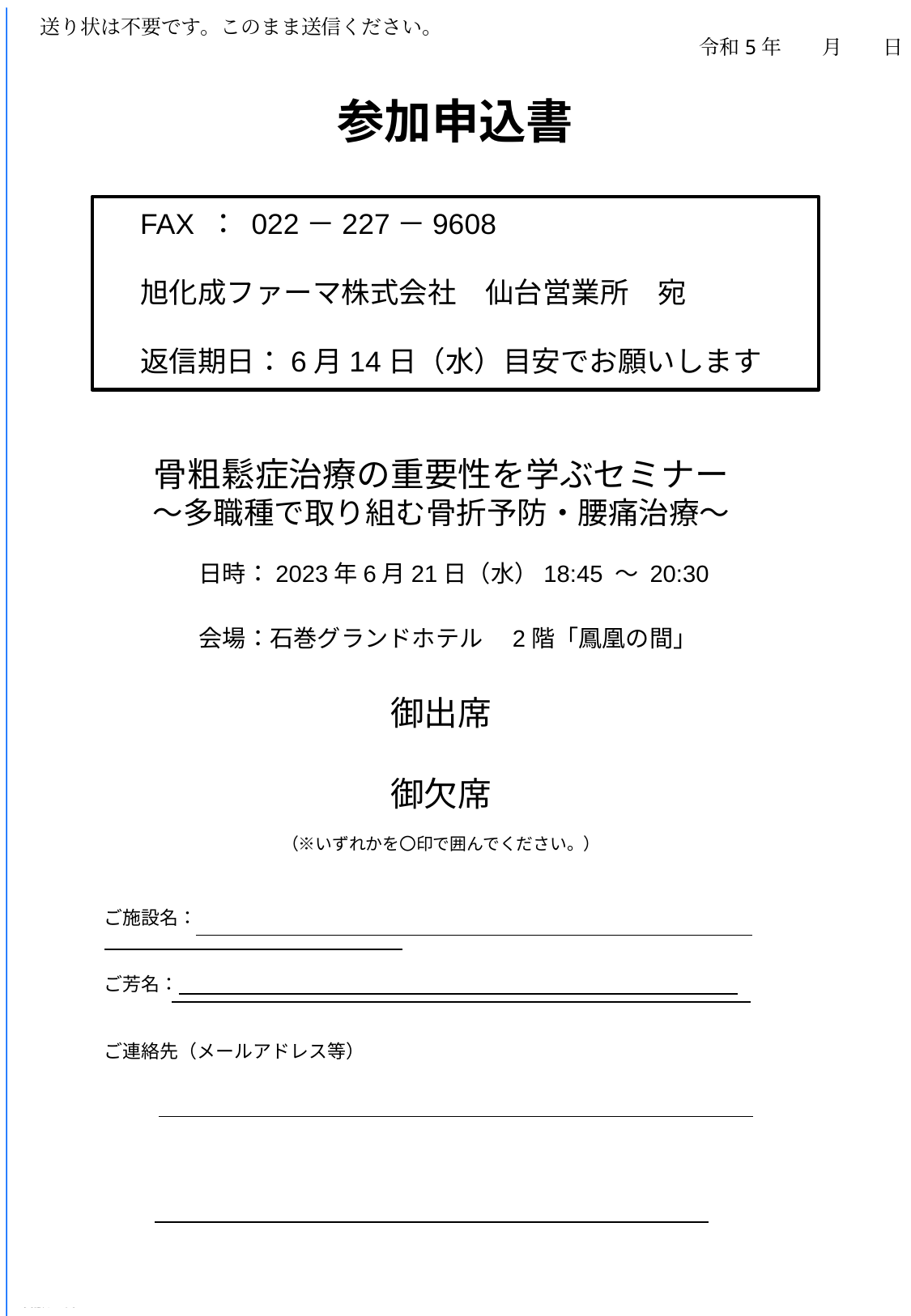

令和5年　　月　　日

送り状は不要です。このまま送信ください。
# 参加申込書

FAX ： 022－227－9608

旭化成ファーマ株式会社　仙台営業所　宛

返信期日：6月14日（水）目安でお願いします

骨粗鬆症治療の重要性を学ぶセミナー
～多職種で取り組む骨折予防・腰痛治療～

　　　　日時：2023年6月21日（水）18:45 ～ 20:30

　　　　会場：石巻グランドホテル　2階「鳳凰の間」

御出席

御欠席

（※いずれかを〇印で囲んでください。）

ご施設名：

ご芳名：

ご連絡先（メールアドレス等）